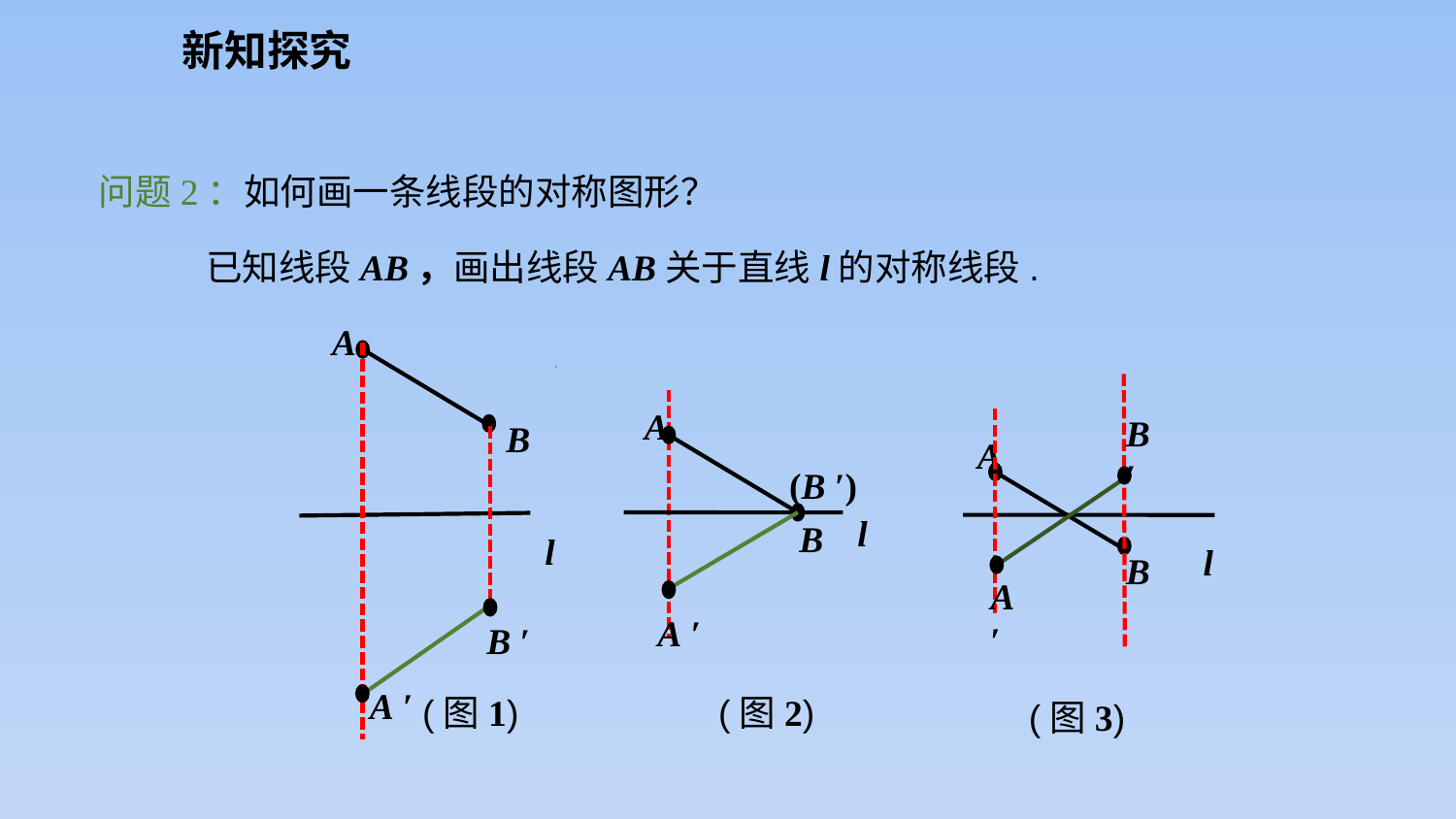

新知探究
问题2：如何画一条线段的对称图形？
 已知线段AB，画出线段AB关于直线l的对称线段.
A

B

l
A

B

l
B ′

A

B
(B ′)

l

A ′

A ′

B ′
A ′

(图1)
(图2)
(图3)